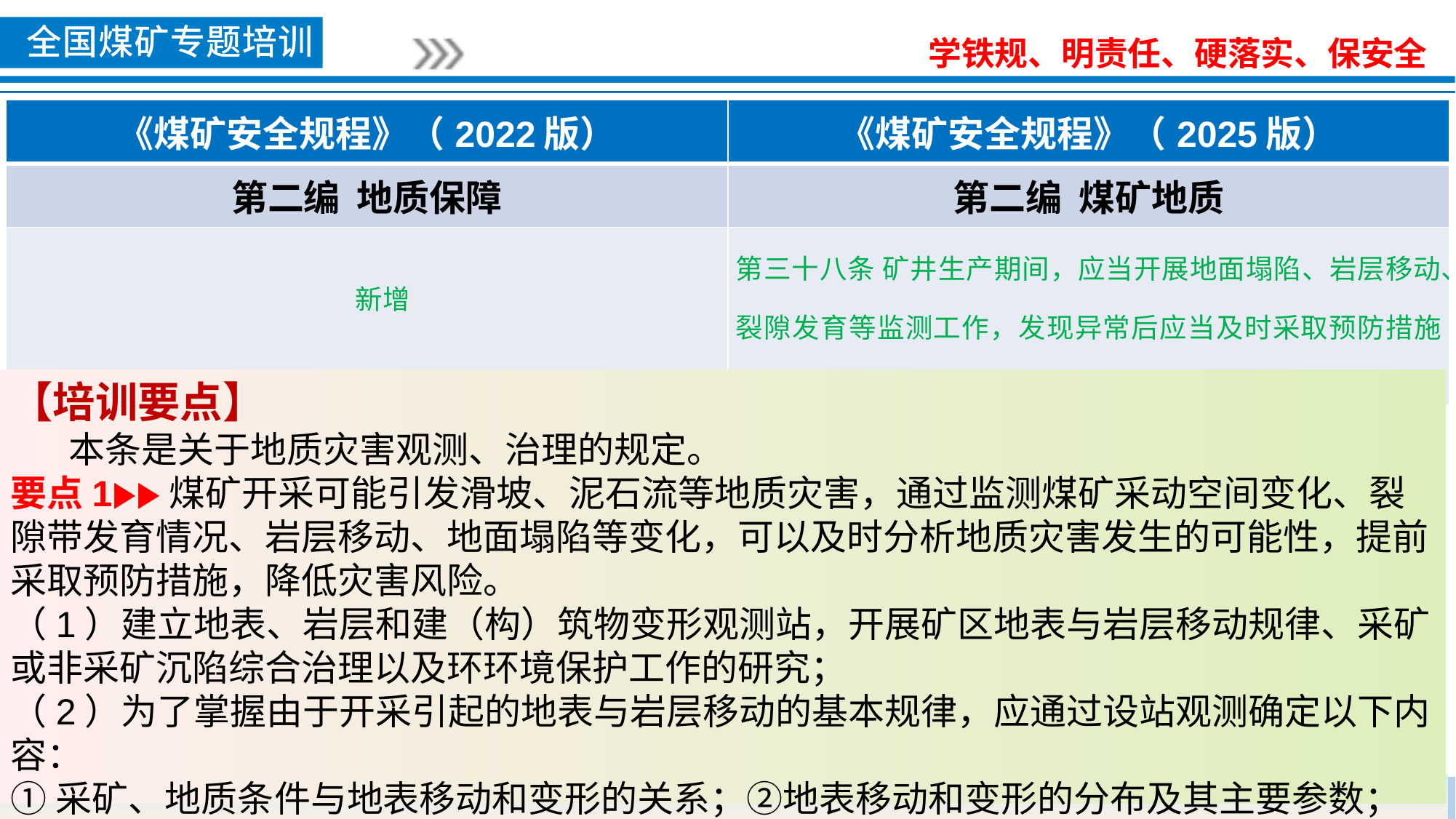

| 《煤矿安全规程》（2022版） | 《煤矿安全规程》（2025版） |
| --- | --- |
| 第二编 地质保障 | 第二编 煤矿地质 |
| 新增 | 第三十八条 矿井生产期间，应当开展地面塌陷、岩层移动、裂隙发育等监测工作，发现异常后应当及时采取预防措施防止诱发地质灾害。 |
【培训要点】
      本条是关于地质灾害观测、治理的规定。
要点1▶▶煤矿开采可能引发滑坡、泥石流等地质灾害，通过监测煤矿采动空间变化、裂隙带发育情况、岩层移动、地面塌陷等变化，可以及时分析地质灾害发生的可能性，提前采取预防措施，降低灾害风险。
（1）建立地表、岩层和建（构）筑物变形观测站，开展矿区地表与岩层移动规律、采矿或非采矿沉陷综合治理以及环环境保护工作的研究；
（2）为了掌握由于开采引起的地表与岩层移动的基本规律，应通过设站观测确定以下内容：
①采矿、地质条件与地表移动和变形的关系；②地表移动和变形的分布及其主要参数；